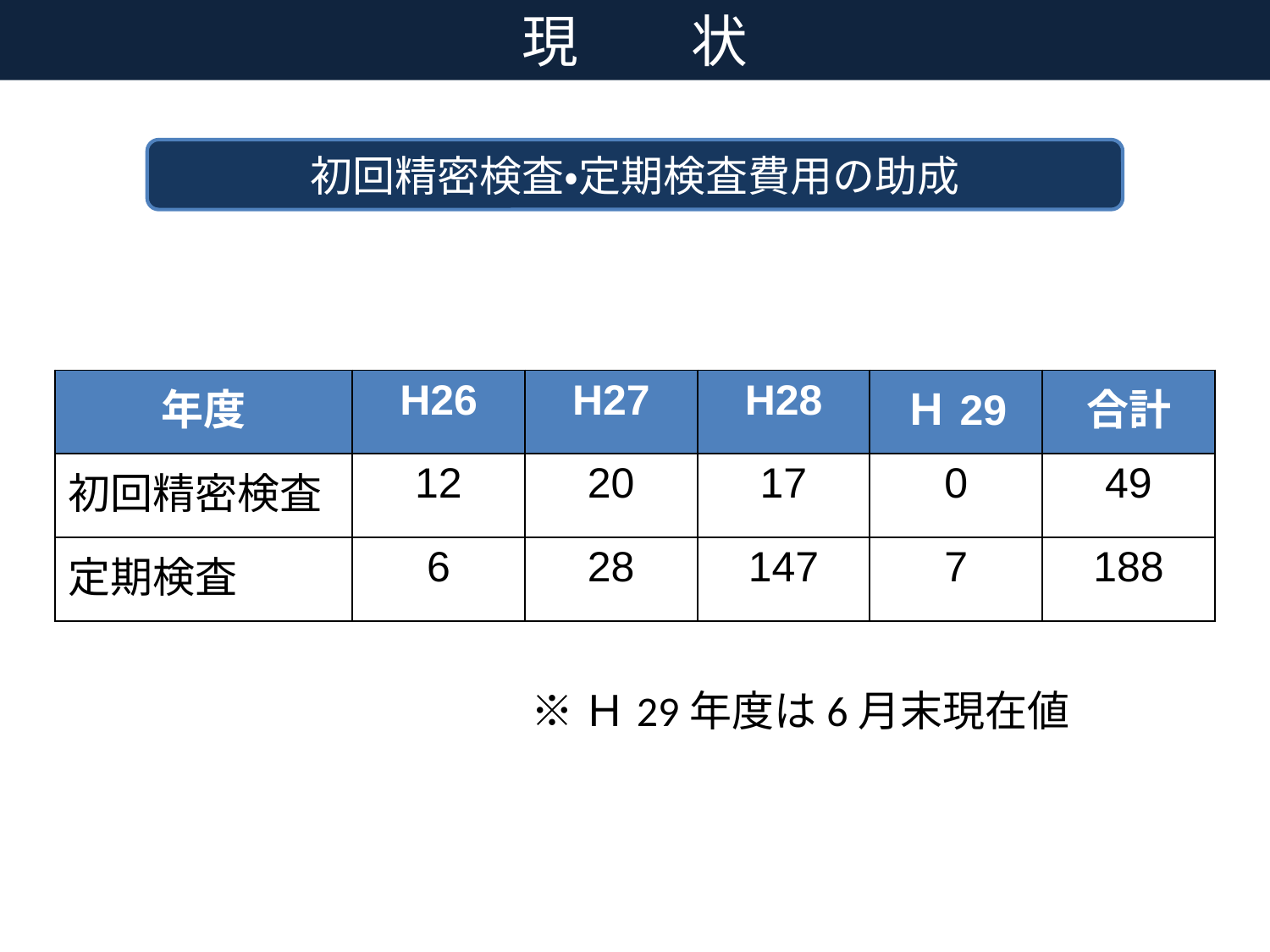

現　　状
初回精密検査・定期検査費用の助成
| 年度 | H26 | H27 | H28 | Ｈ29 | 合計 |
| --- | --- | --- | --- | --- | --- |
| 初回精密検査 | 12 | 20 | 17 | 0 | 49 |
| 定期検査 | 6 | 28 | 147 | 7 | 188 |
 ※Ｈ29年度は6月末現在値